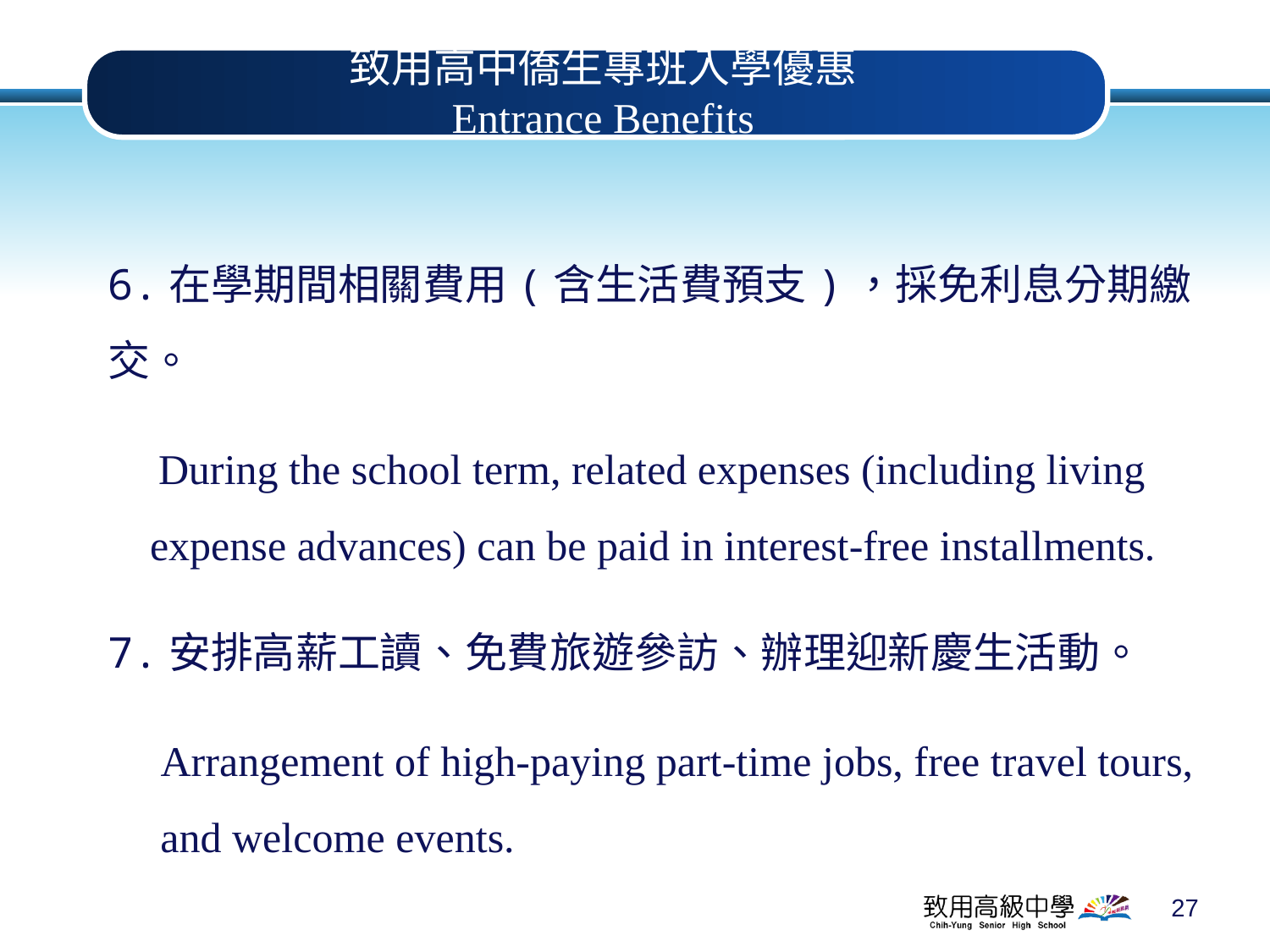

# 致用高中僑生專班入學優惠 Entrance Benefits
6.在學期間相關費用(含生活費預支)，採免利息分期繳交。
  During the school term, related expenses (including living
    expense advances) can be paid in interest-free installments.
7.安排高薪工讀、免費旅遊參訪、辦理迎新慶生活動。
     Arrangement of high-paying part-time jobs, free travel tours,
     and welcome events.

27